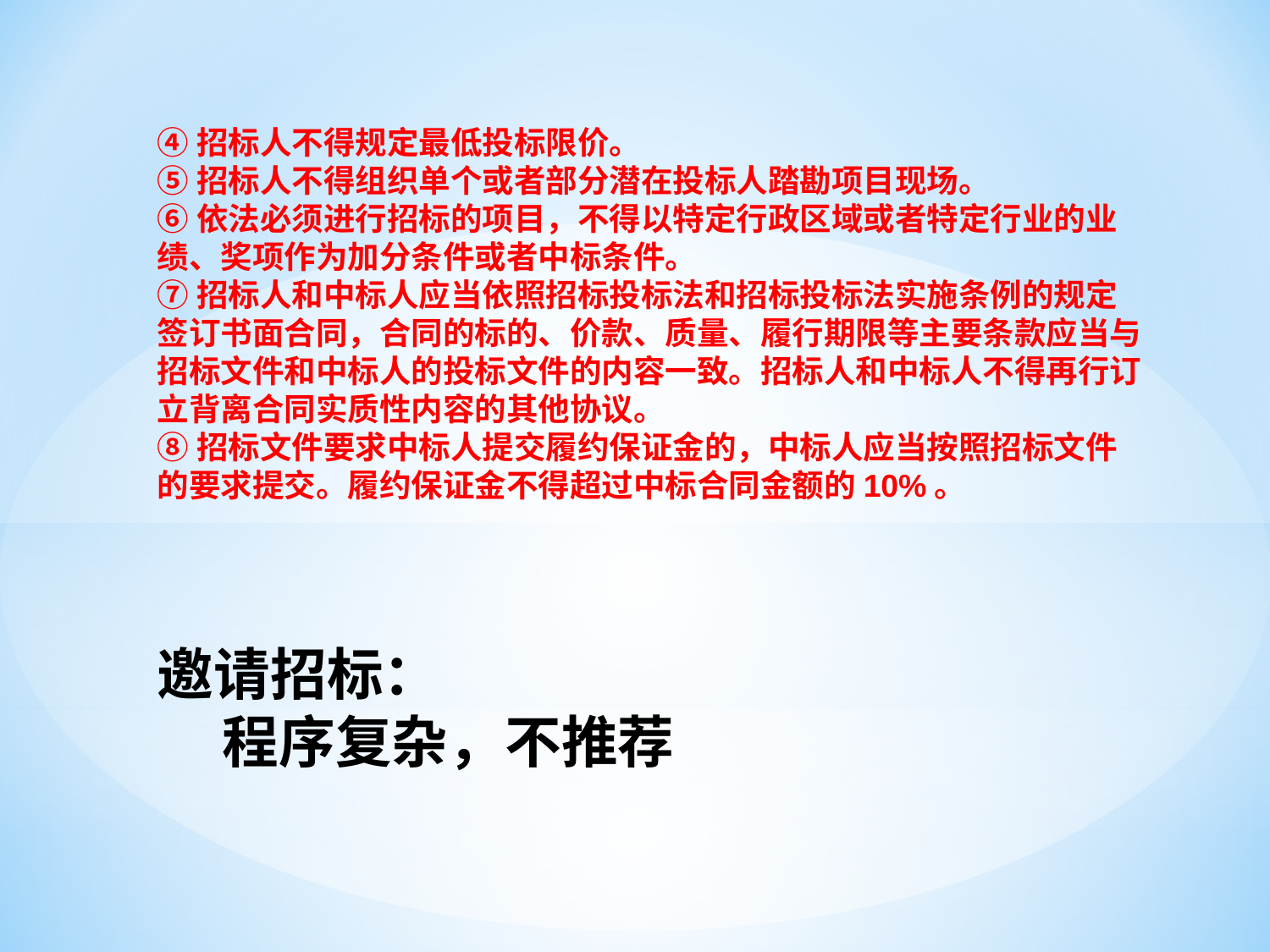

④招标人不得规定最低投标限价。
⑤招标人不得组织单个或者部分潜在投标人踏勘项目现场。
⑥依法必须进行招标的项目，不得以特定行政区域或者特定行业的业绩、奖项作为加分条件或者中标条件。
⑦招标人和中标人应当依照招标投标法和招标投标法实施条例的规定签订书面合同，合同的标的、价款、质量、履行期限等主要条款应当与招标文件和中标人的投标文件的内容一致。招标人和中标人不得再行订立背离合同实质性内容的其他协议。
⑧招标文件要求中标人提交履约保证金的，中标人应当按照招标文件的要求提交。履约保证金不得超过中标合同金额的10%。

邀请招标：
    程序复杂，不推荐